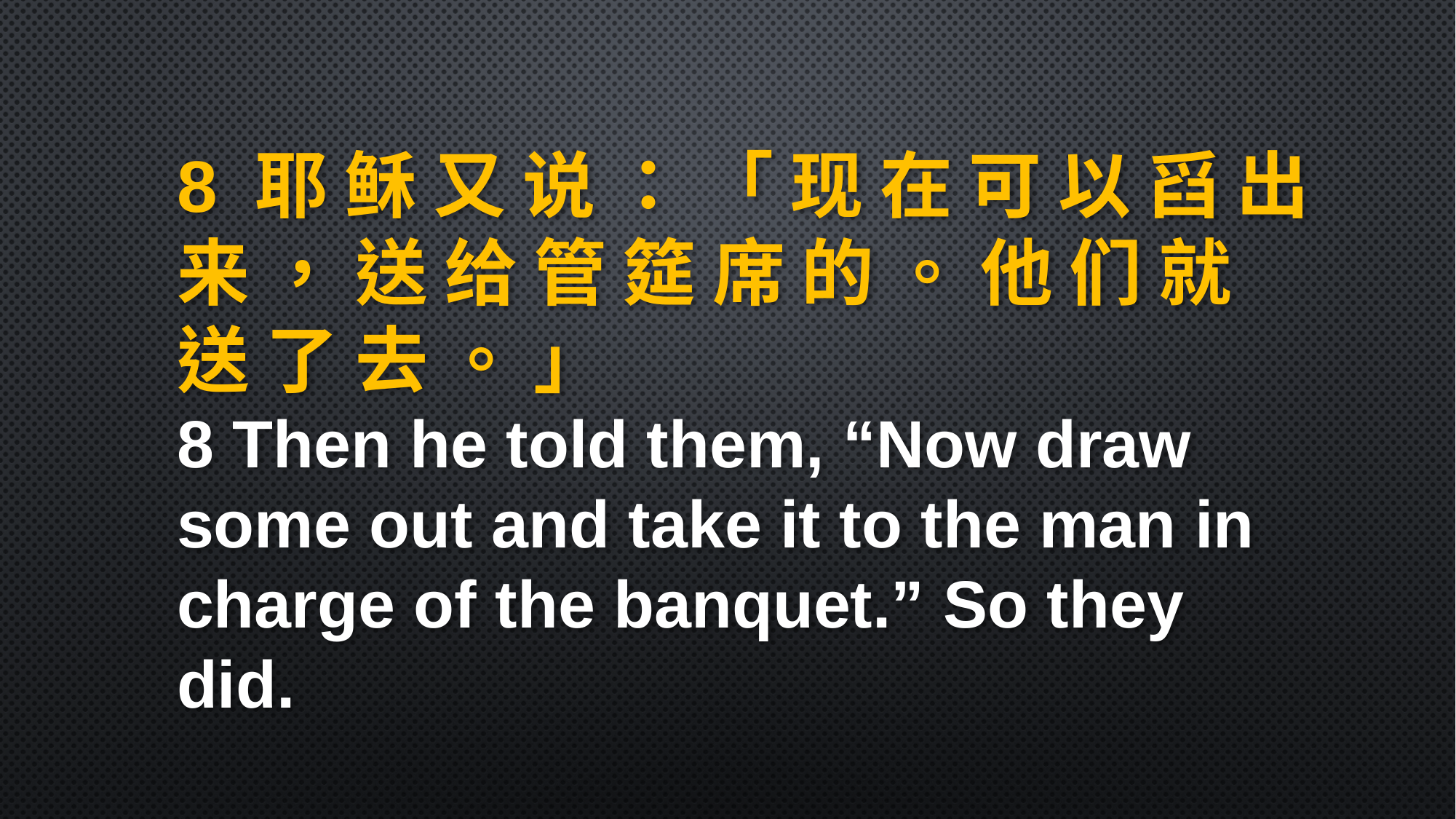

8 耶 稣 又 说 ： 「 现 在 可 以 舀 出 来 ， 送 给 管 筵 席 的 。 他 们 就 送 了 去 。 」
8 Then he told them, “Now draw some out and take it to the man in charge of the banquet.” So they did.